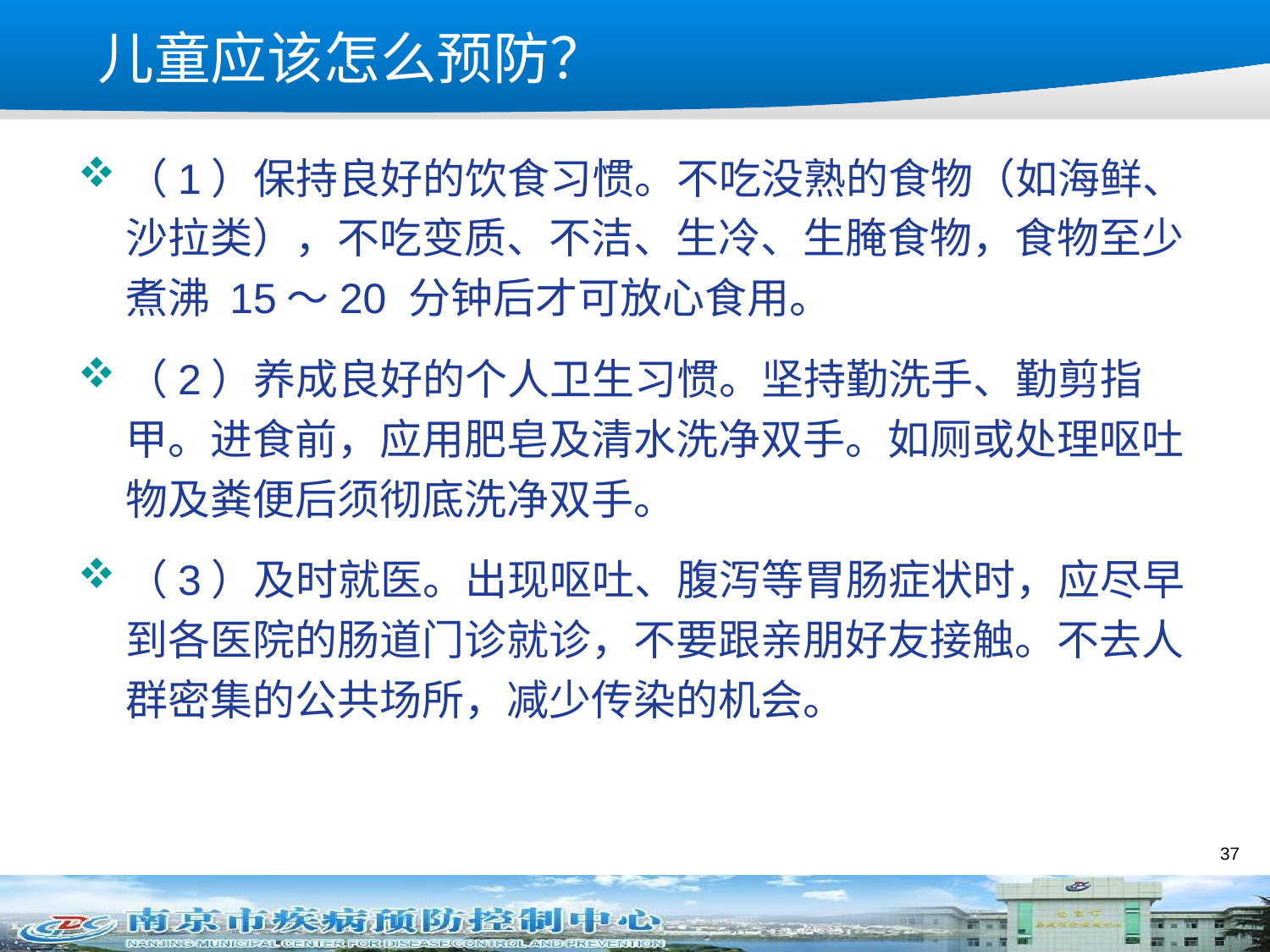

# 儿童应该怎么预防？
（1）保持良好的饮食习惯。不吃没熟的食物（如海鲜、沙拉类），不吃变质、不洁、生冷、生腌食物，食物至少煮沸 15～20 分钟后才可放心食用。
（2）养成良好的个人卫生习惯。坚持勤洗手、勤剪指甲。进食前，应用肥皂及清水洗净双手。如厕或处理呕吐物及粪便后须彻底洗净双手。
（3）及时就医。出现呕吐、腹泻等胃肠症状时，应尽早到各医院的肠道门诊就诊，不要跟亲朋好友接触。不去人群密集的公共场所，减少传染的机会。

37